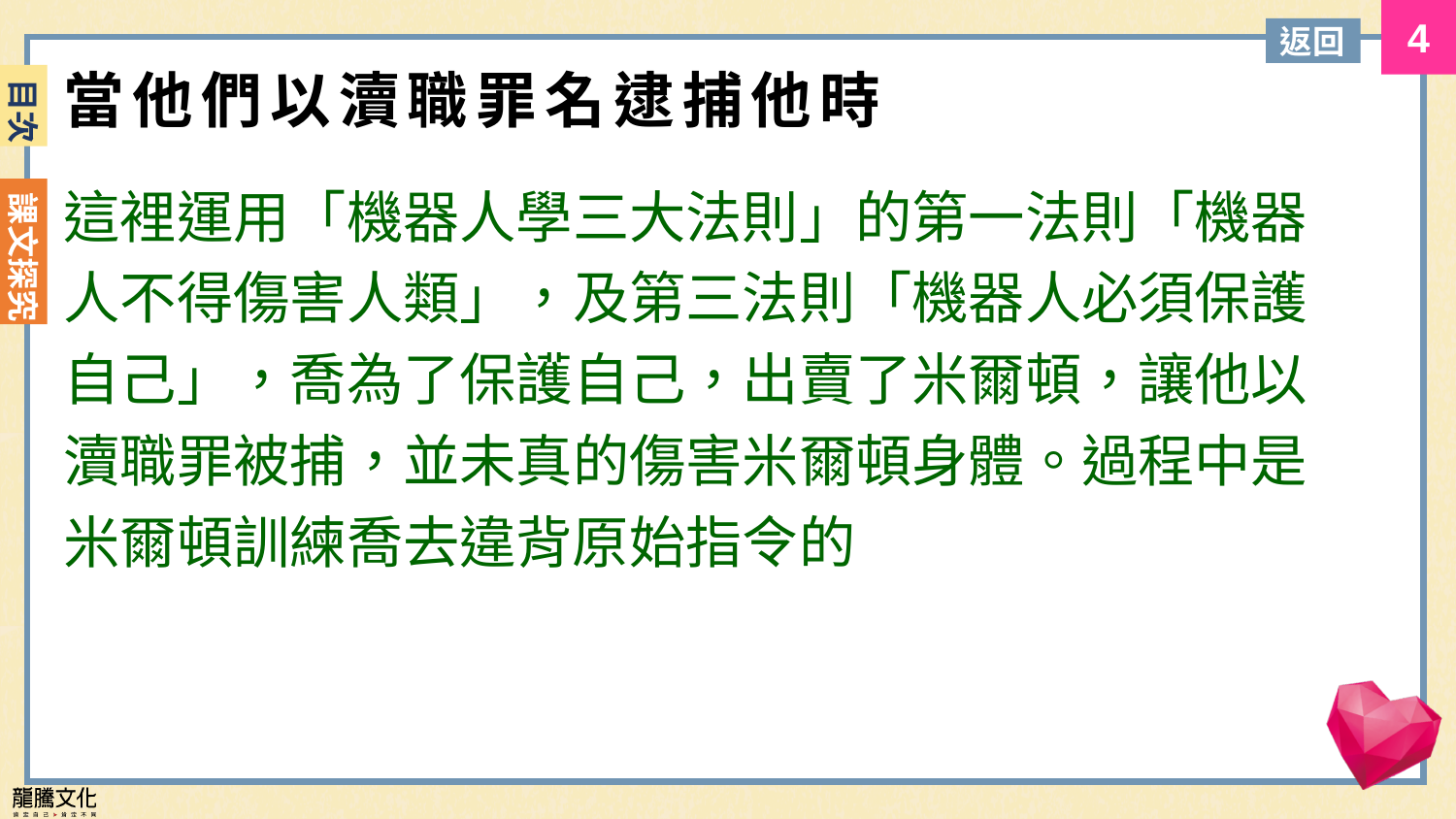

返回
當他們以瀆職罪名逮捕他時
這裡運用「機器人學三大法則」的第一法則「機器人不得傷害人類」，及第三法則「機器人必須保護自己」，喬為了保護自己，出賣了米爾頓，讓他以瀆職罪被捕，並未真的傷害米爾頓身體。過程中是米爾頓訓練喬去違背原始指令的